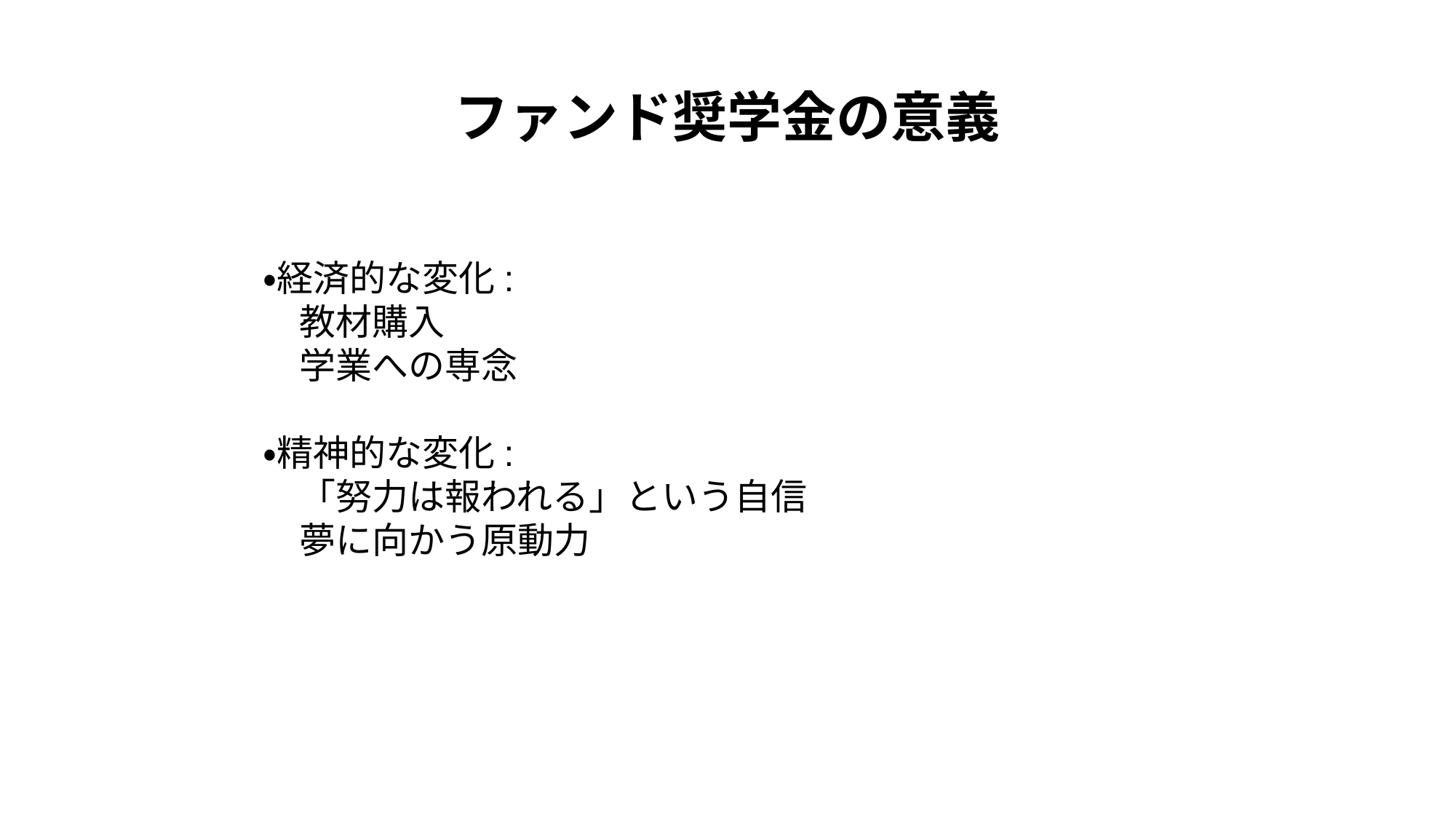

ファンド奨学金の意義
・経済的な変化:
　教材購入
　学業への専念

・精神的な変化:
　「努力は報われる」という自信
　夢に向かう原動力